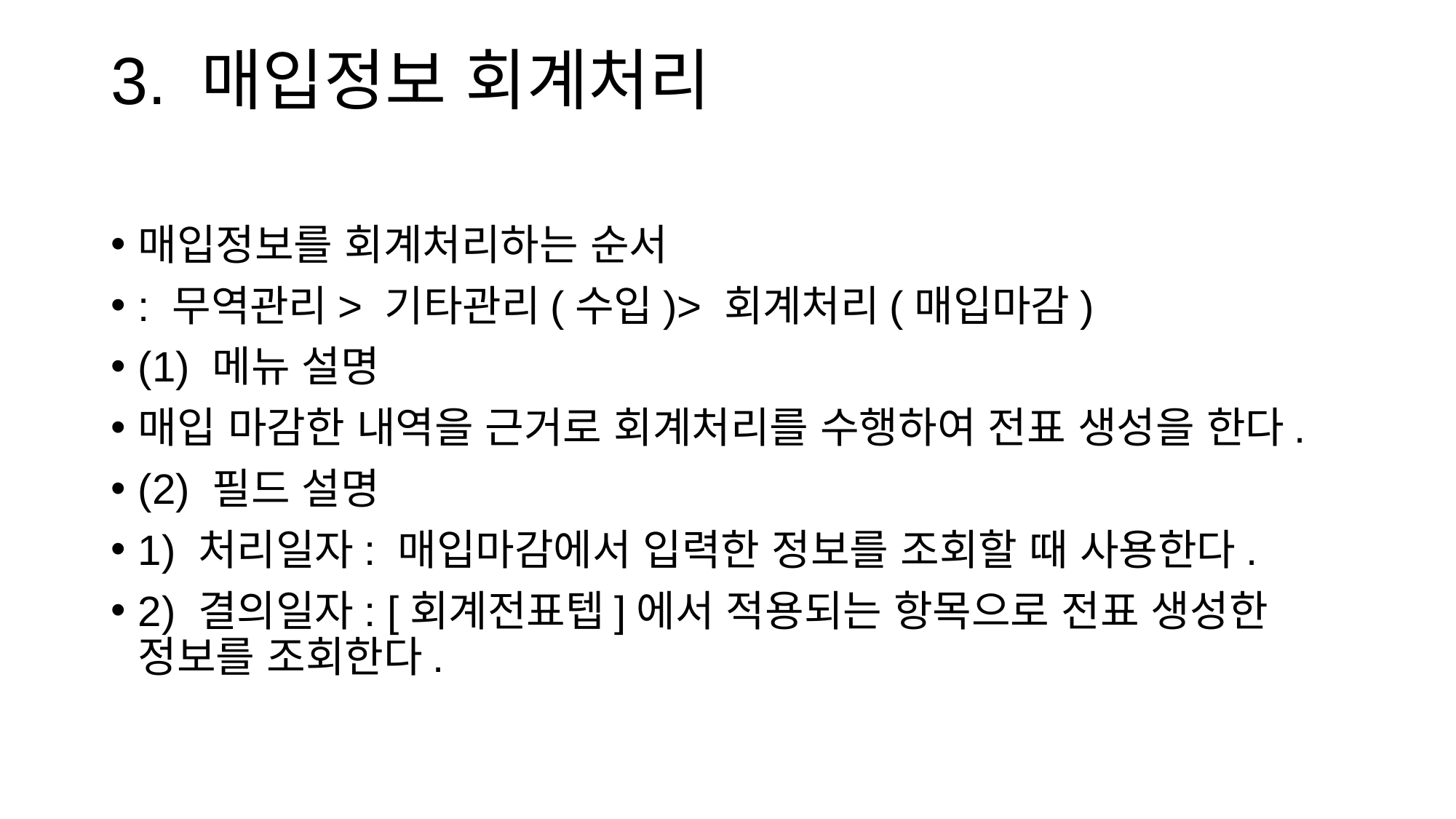

# 3. 매입정보 회계처리
매입정보를 회계처리하는 순서
: 무역관리> 기타관리(수입)> 회계처리(매입마감)
(1) 메뉴 설명
매입 마감한 내역을 근거로 회계처리를 수행하여 전표 생성을 한다.
(2) 필드 설명
1) 처리일자: 매입마감에서 입력한 정보를 조회할 때 사용한다.
2) 결의일자: [회계전표텝]에서 적용되는 항목으로 전표 생성한 정보를 조회한다.